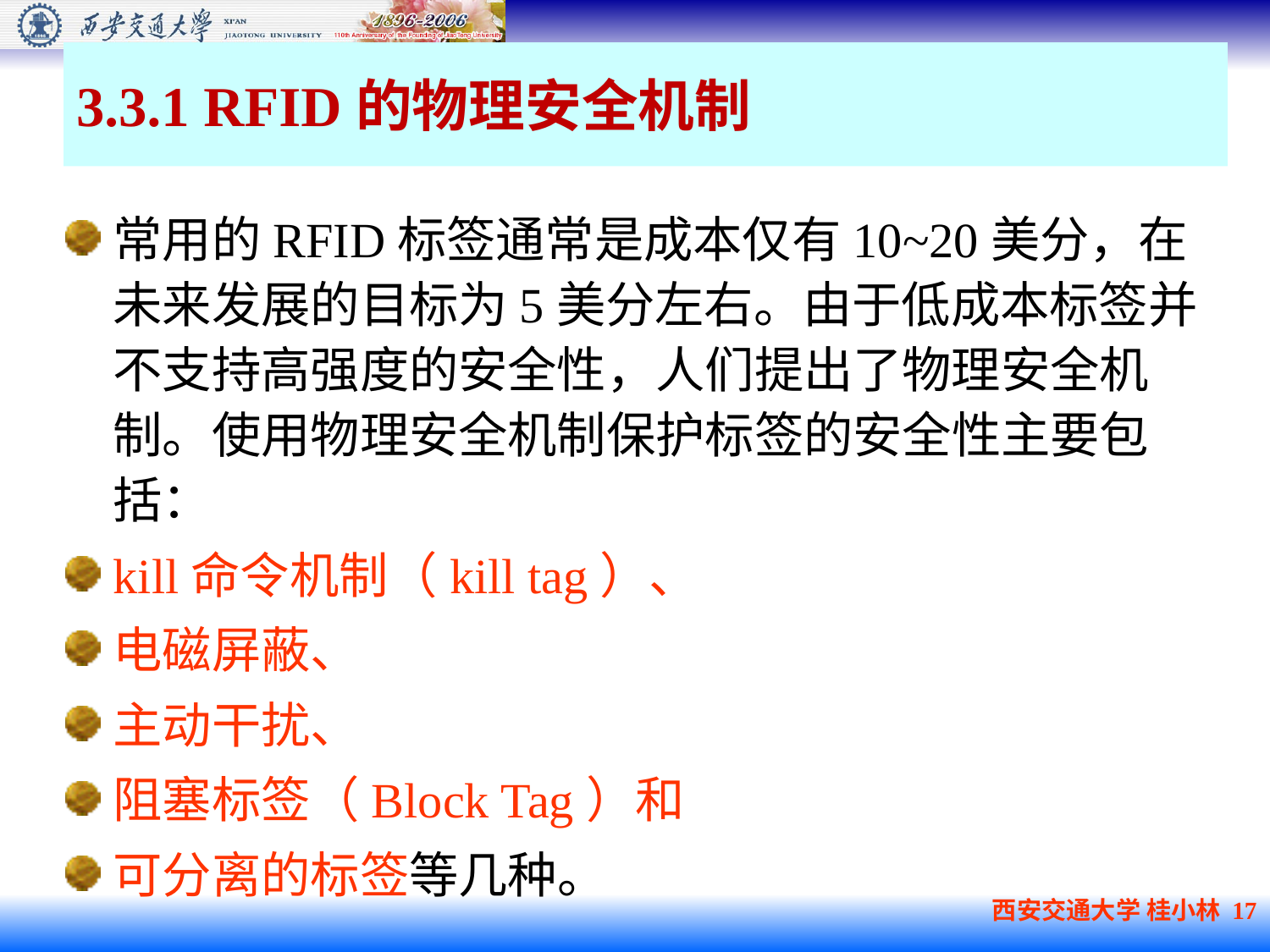

# 3.3.1 RFID的物理安全机制
常用的RFID标签通常是成本仅有10~20美分，在未来发展的目标为5美分左右。由于低成本标签并不支持高强度的安全性，人们提出了物理安全机制。使用物理安全机制保护标签的安全性主要包括：
kill命令机制（kill tag）、
电磁屏蔽、
主动干扰、
阻塞标签（Block Tag）和
可分离的标签等几种。
西安交通大学 桂小林 17